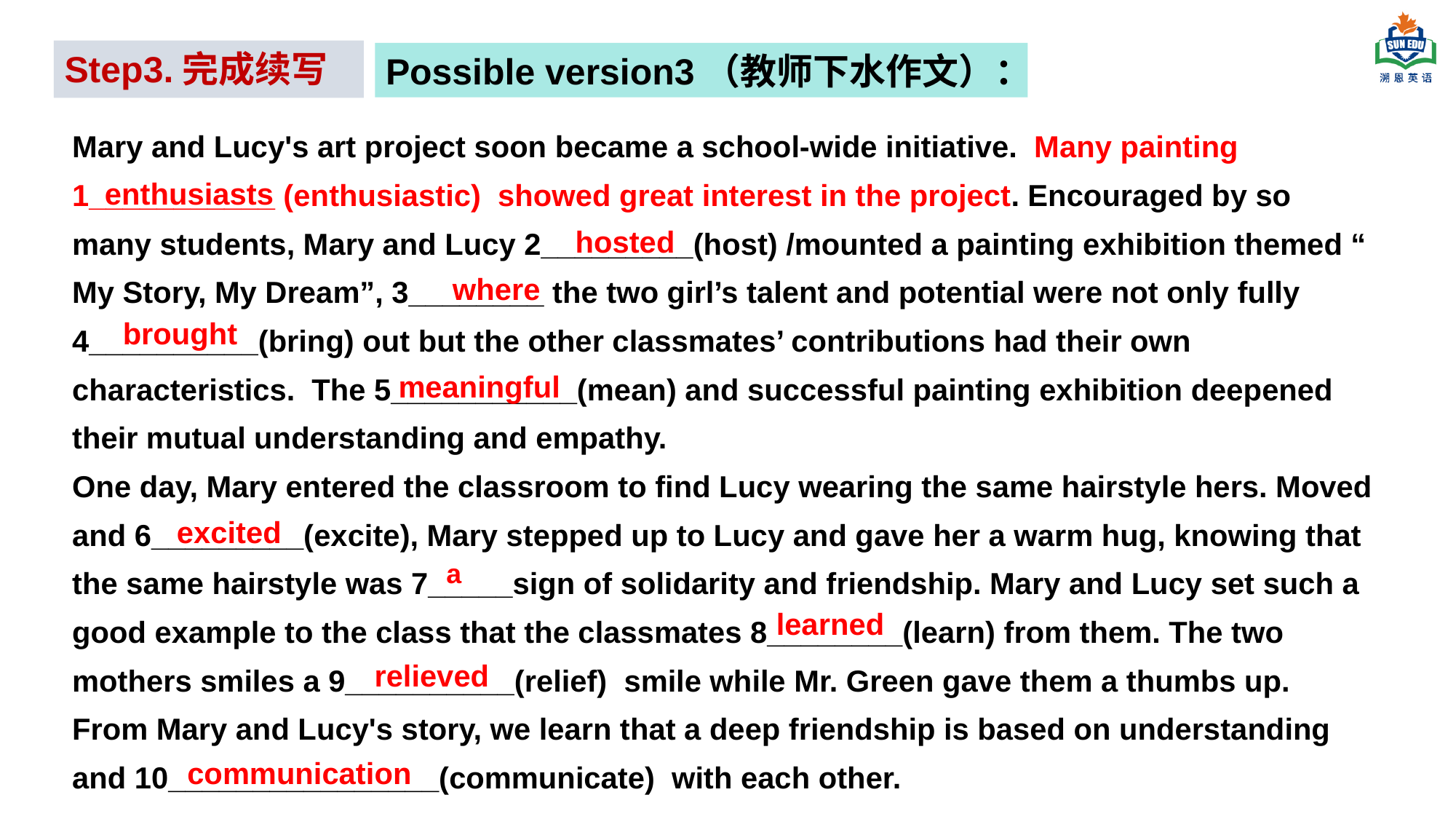

Step3.完成续写

Possible version3（教师下水作文）：
Mary and Lucy's art project soon became a school-wide initiative.  Many painting 1___________ (enthusiastic)  showed great interest in the project. Encouraged by so many students, Mary and Lucy 2_________(host) /mounted a painting exhibition themed “ My Story, My Dream”, 3________ the two girl’s talent and potential were not only fully 4__________(bring) out but the other classmates’ contributions had their own characteristics.  The 5___________(mean) and successful painting exhibition deepened their mutual understanding and empathy.
One day, Mary entered the classroom to find Lucy wearing the same hairstyle hers. Moved and 6_________(excite), Mary stepped up to Lucy and gave her a warm hug, knowing that the same hairstyle was 7_____sign of solidarity and friendship. Mary and Lucy set such a good example to the class that the classmates 8________(learn) from them. The two mothers smiles a 9__________(relief)  smile while Mr. Green gave them a thumbs up.  From Mary and Lucy's story, we learn that a deep friendship is based on understanding and 10________________(communicate)  with each other.
enthusiasts
 hosted
where
 brought
meaningful
 excited
a
learned
relieved
 communication